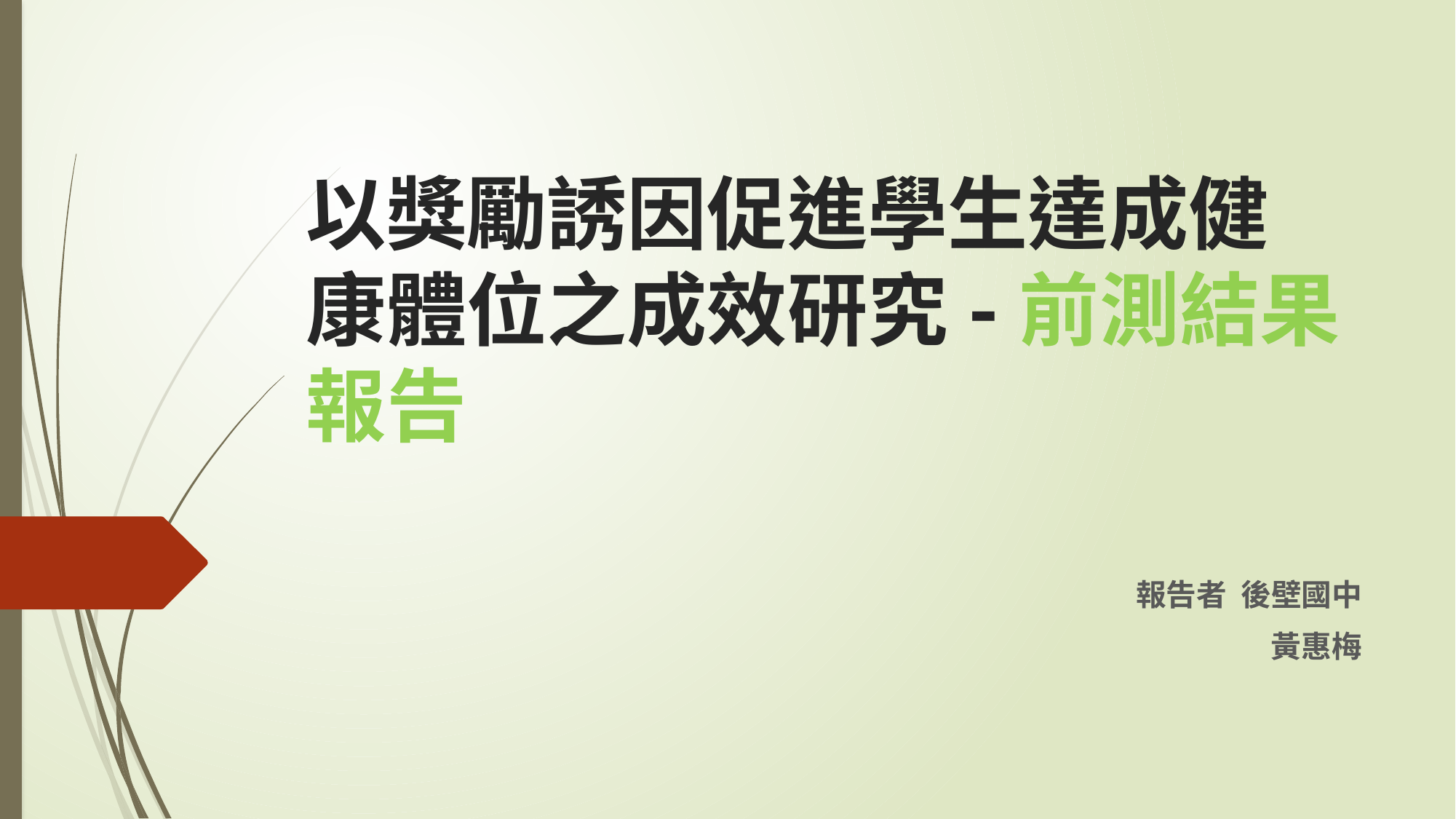

# 以獎勵誘因促進學生達成健康體位之成效研究-前測結果報告
報告者  後壁國中
黃惠梅